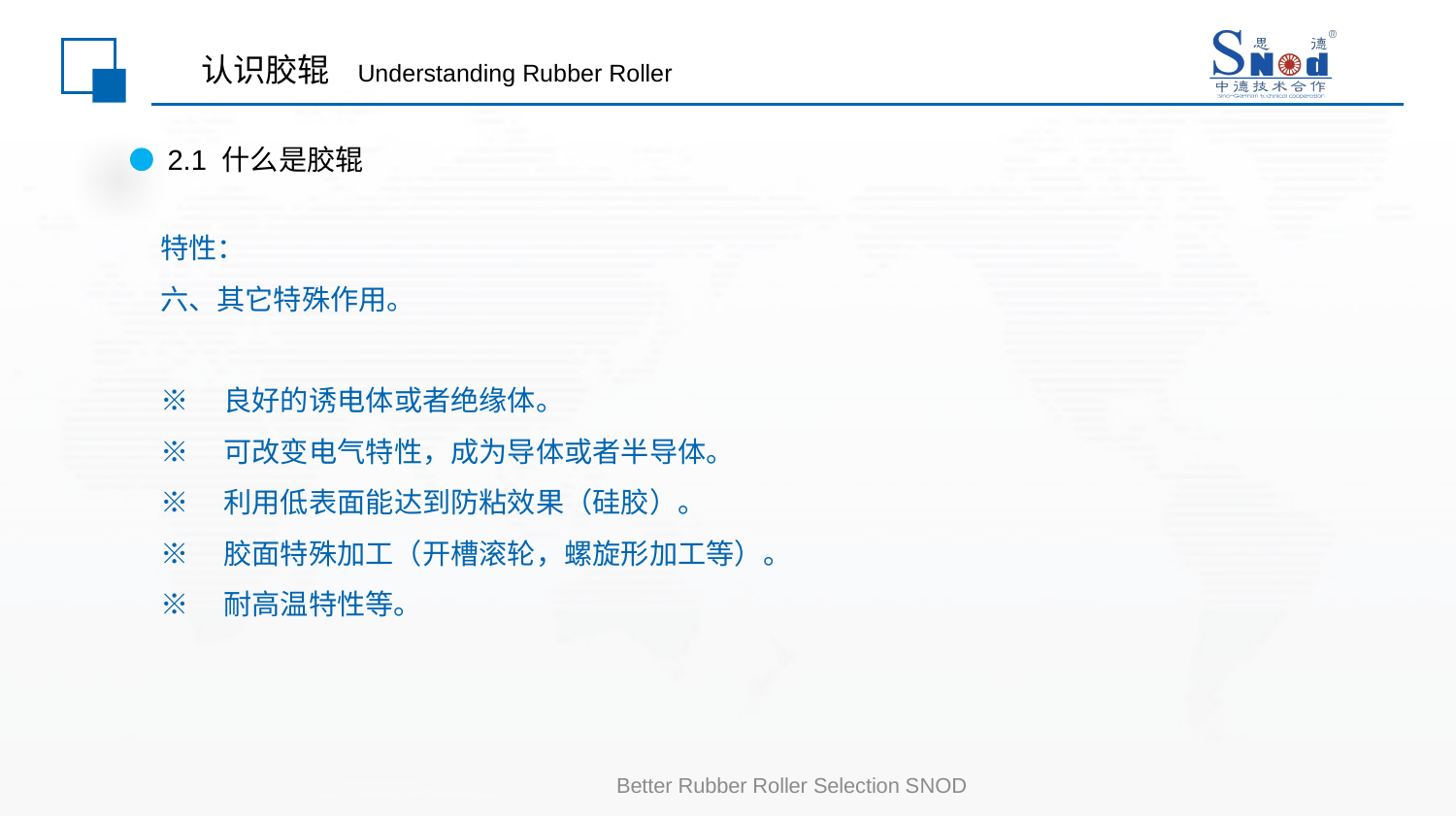

# 认识胶辊   Understanding Rubber Roller
2.1 什么是胶辊

特性：
六、其它特殊作用。

※　良好的诱电体或者绝缘体。
※　可改变电气特性，成为导体或者半导体。
※　利用低表面能达到防粘效果（硅胶）。
※　胶面特殊加工（开槽滚轮，螺旋形加工等）。
※　耐高温特性等。

26
Better Rubber Roller Selection SNOD